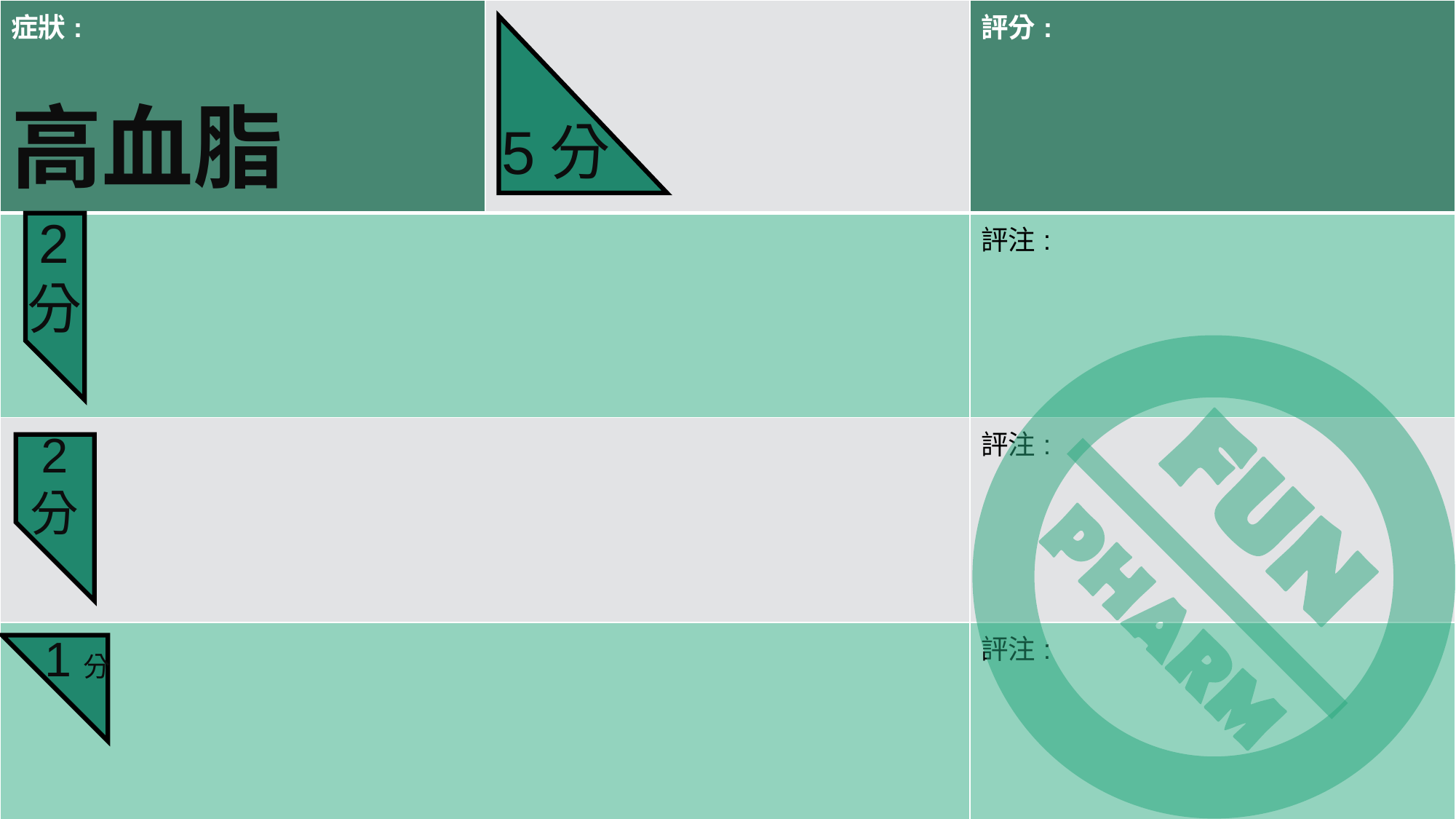

| 症狀: 高血脂 |  | 評分: |
| --- | --- | --- |
|  |  | 評注: |
|  |  | 評注: |
|  |  | 評注: |

5分
2
分

2
分

1分